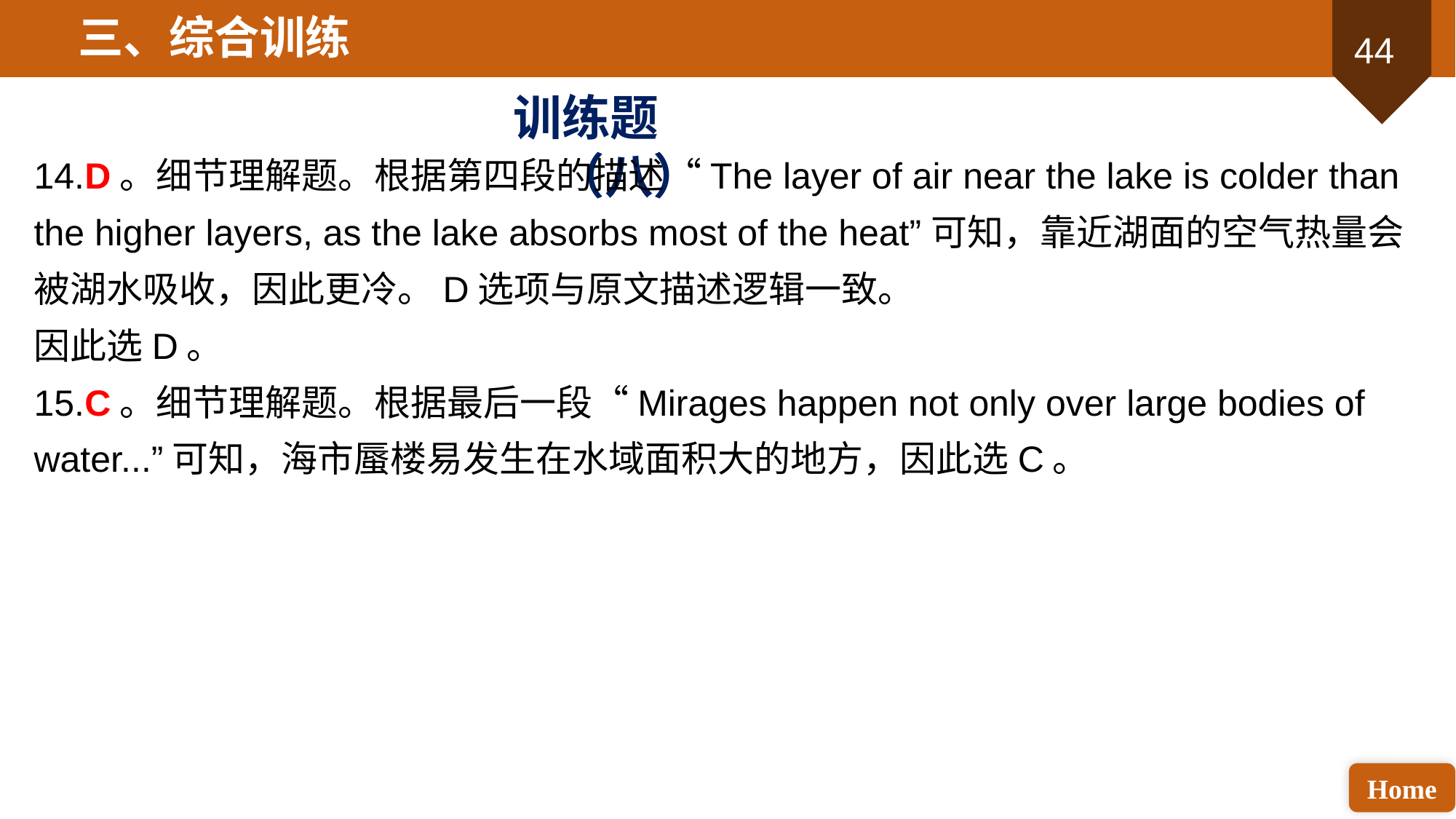

三、综合训练
训练题（八）
14.D。细节理解题。根据第四段的描述“The layer of air near the lake is colder than the higher layers, as the lake absorbs most of the heat”可知，靠近湖面的空气热量会被湖水吸收，因此更冷。D选项与原文描述逻辑一致。
因此选D。
15.C。细节理解题。根据最后一段“Mirages happen not only over large bodies of water...”可知，海市蜃楼易发生在水域面积大的地方，因此选C。